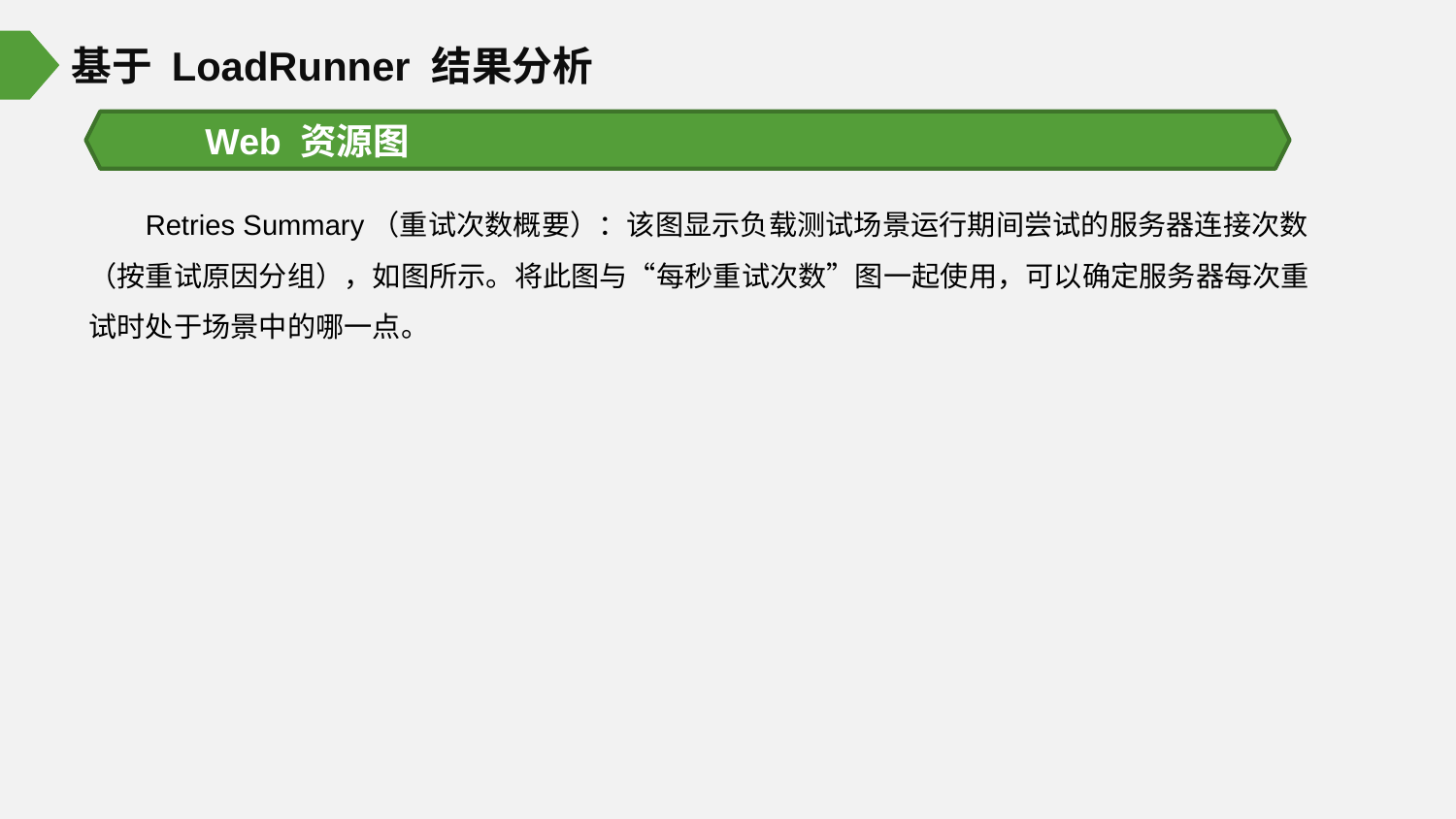

基于 LoadRunner 结果分析
Web 资源图
Retries Summary（重试次数概要）：该图显示负载测试场景运行期间尝试的服务器连接次数（按重试原因分组），如图所示。将此图与“每秒重试次数”图一起使用，可以确定服务器每次重试时处于场景中的哪一点。